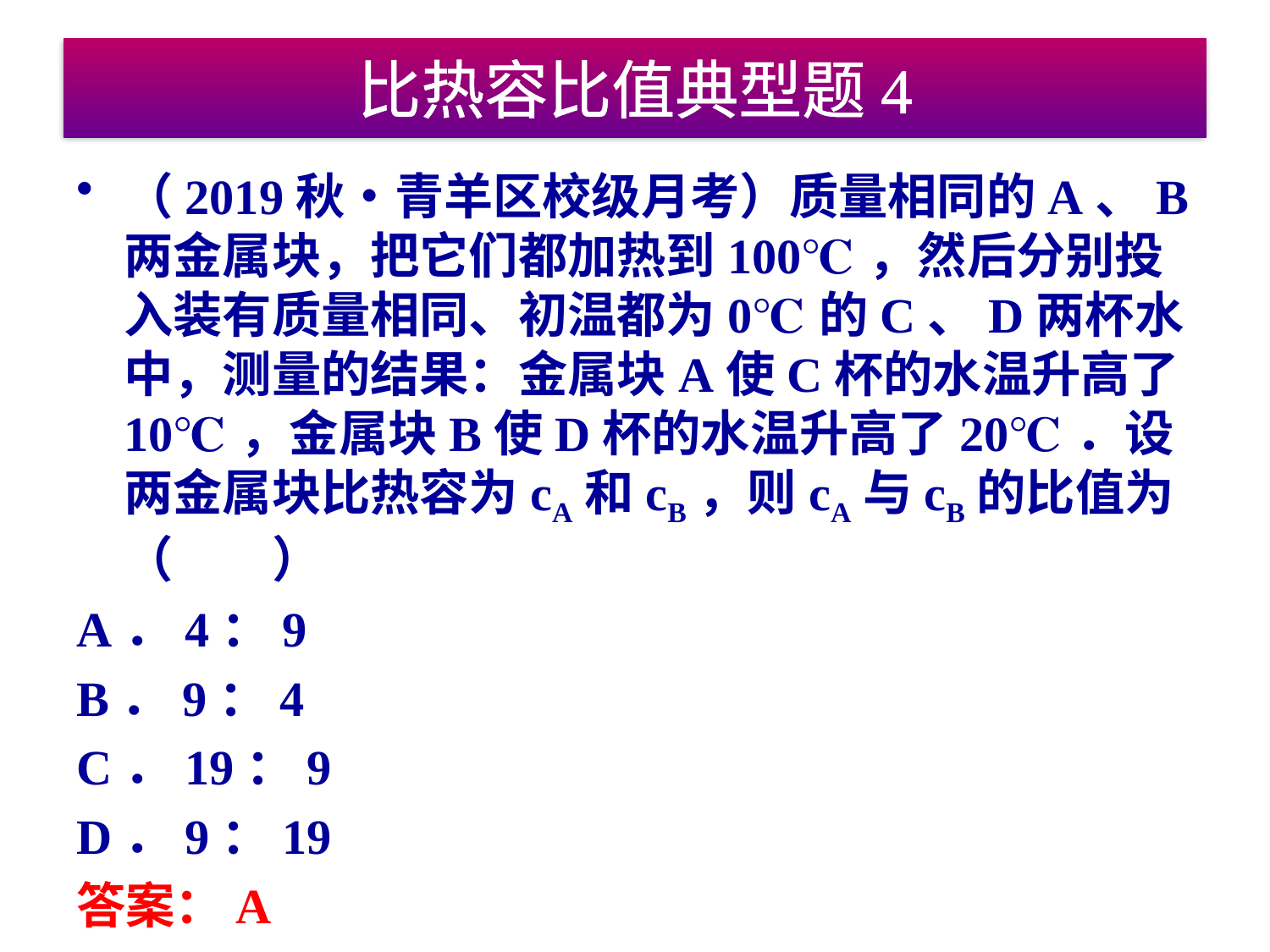

# 比热容比值典型题4
（2019秋•青羊区校级月考）质量相同的A、B两金属块，把它们都加热到100℃，然后分别投入装有质量相同、初温都为0℃的C、D两杯水中，测量的结果：金属块A使C杯的水温升高了10℃，金属块B使D杯的水温升高了20℃．设两金属块比热容为cA和cB，则cA与cB的比值为（　　）
A．4：9
B．9：4
C．19：9
D．9：19
答案：A